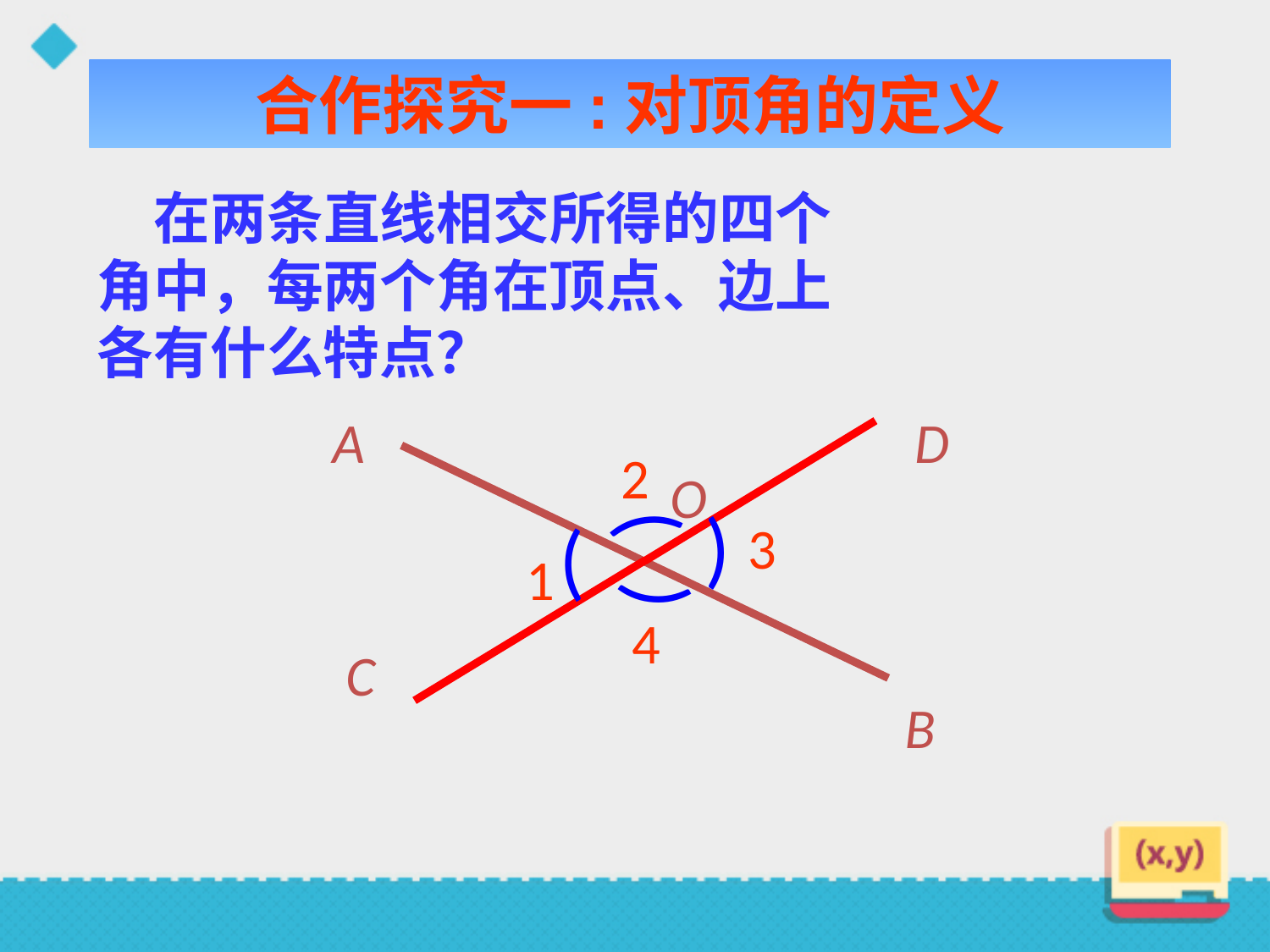

合作探究一:对顶角的定义
　在两条直线相交所得的四个角中，每两个角在顶点、边上各有什么特点？
D

C
2
)
3
)
1
)
4
)
O
A

B